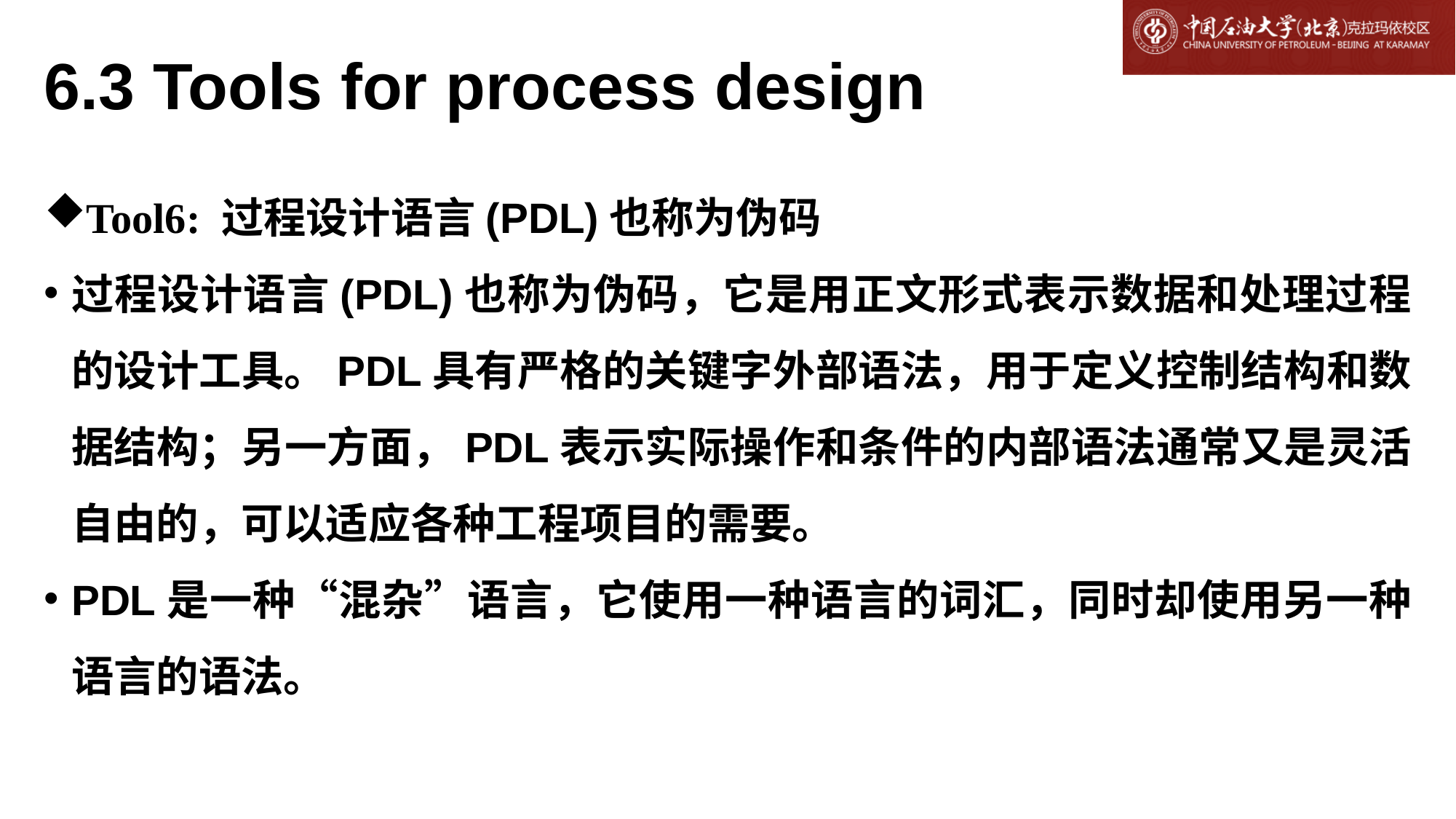

# 6.3 Tools for process design
Tool6: 过程设计语言(PDL)也称为伪码
过程设计语言(PDL)也称为伪码，它是用正文形式表示数据和处理过程的设计工具。PDL具有严格的关键字外部语法，用于定义控制结构和数据结构；另一方面，PDL表示实际操作和条件的内部语法通常又是灵活自由的，可以适应各种工程项目的需要。
PDL是一种“混杂”语言，它使用一种语言的词汇，同时却使用另一种语言的语法。